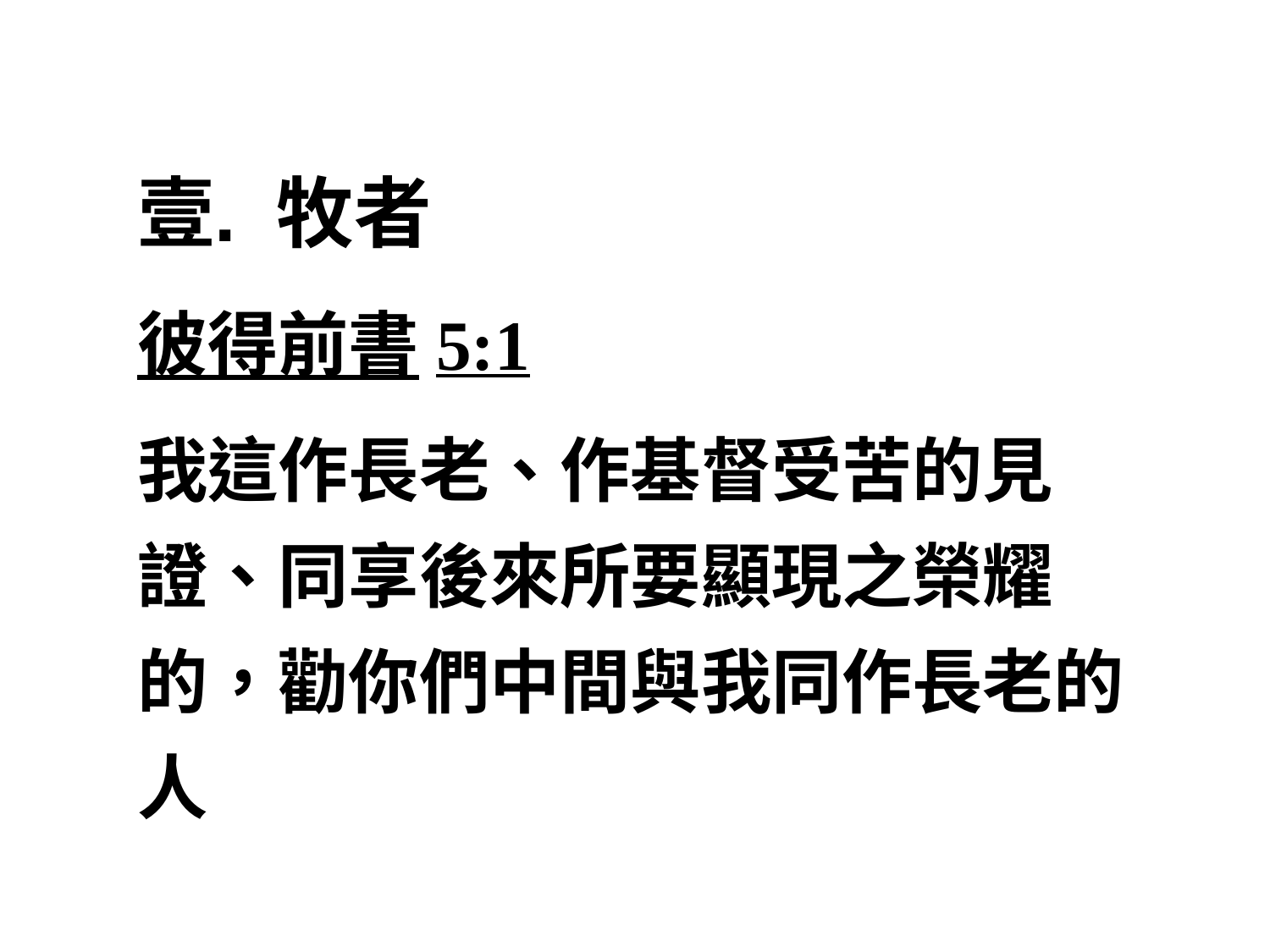

牧者

彼得前書5:1

我這作長老、作基督受苦的見證、同享後來所要顯現之榮耀的，勸你們中間與我同作長老的人